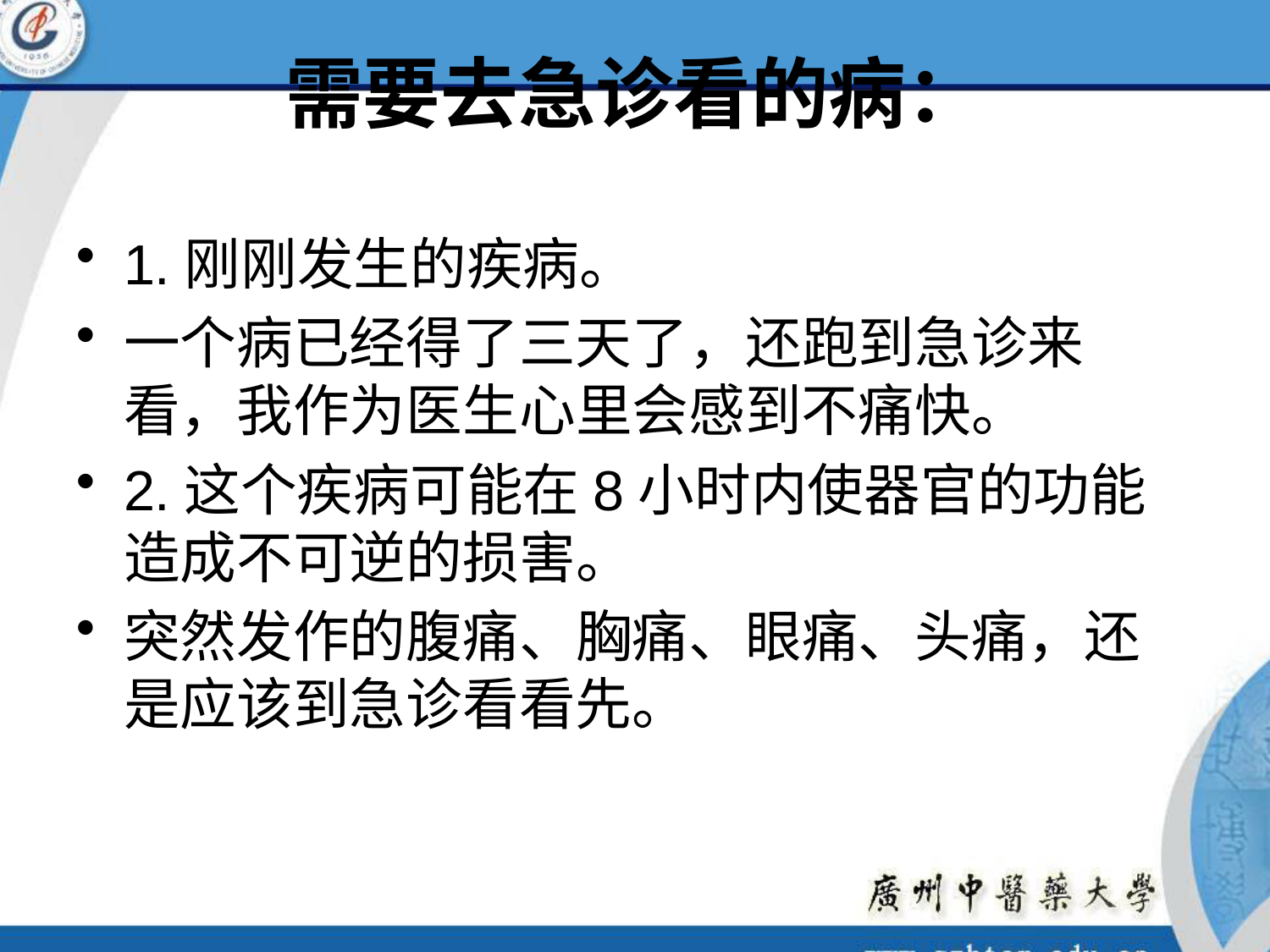

# 需要去急诊看的病：
1.刚刚发生的疾病。
一个病已经得了三天了，还跑到急诊来看，我作为医生心里会感到不痛快。
2.这个疾病可能在8小时内使器官的功能造成不可逆的损害。
突然发作的腹痛、胸痛、眼痛、头痛，还是应该到急诊看看先。